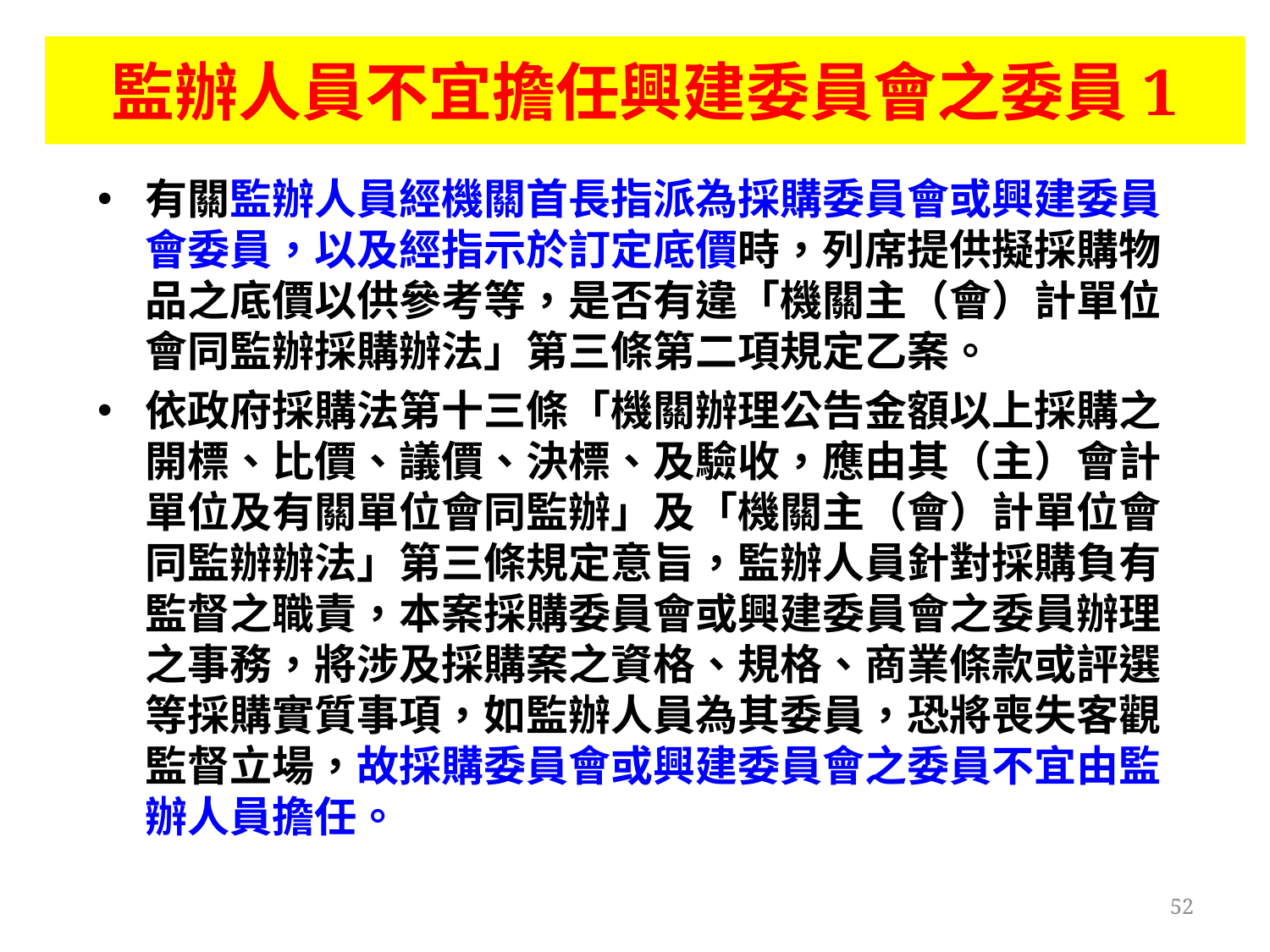

# 監辦人員不宜擔任興建委員會之委員1
有關監辦人員經機關首長指派為採購委員會或興建委員會委員，以及經指示於訂定底價時，列席提供擬採購物品之底價以供參考等，是否有違「機關主（會）計單位會同監辦採購辦法」第三條第二項規定乙案。
依政府採購法第十三條「機關辦理公告金額以上採購之開標、比價、議價、決標、及驗收，應由其（主）會計單位及有關單位會同監辦」及「機關主（會）計單位會同監辦辦法」第三條規定意旨，監辦人員針對採購負有監督之職責，本案採購委員會或興建委員會之委員辦理之事務，將涉及採購案之資格、規格、商業條款或評選等採購實質事項，如監辦人員為其委員，恐將喪失客觀監督立場，故採購委員會或興建委員會之委員不宜由監辦人員擔任。
52